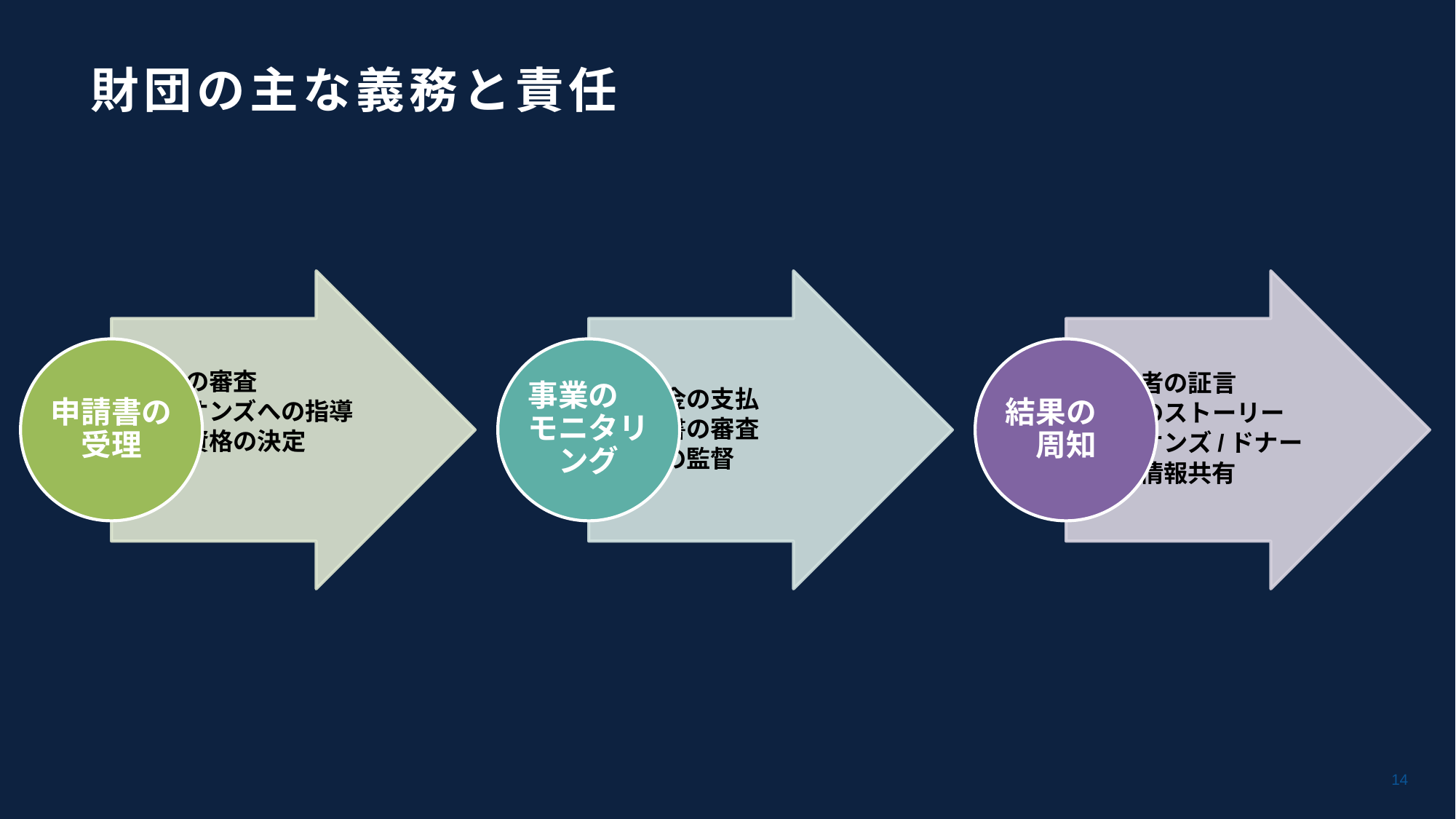

財団の主な義務と責任
事業の審査
ライオンズへの指導
申請資格の決定

申請書の受理
交付金の支払
報告書の審査
進捗の監督
事業の　モニタリング
受益者の証言
成功のストーリー
ライオンズ/ドナーとの情報共有
結果の　周知